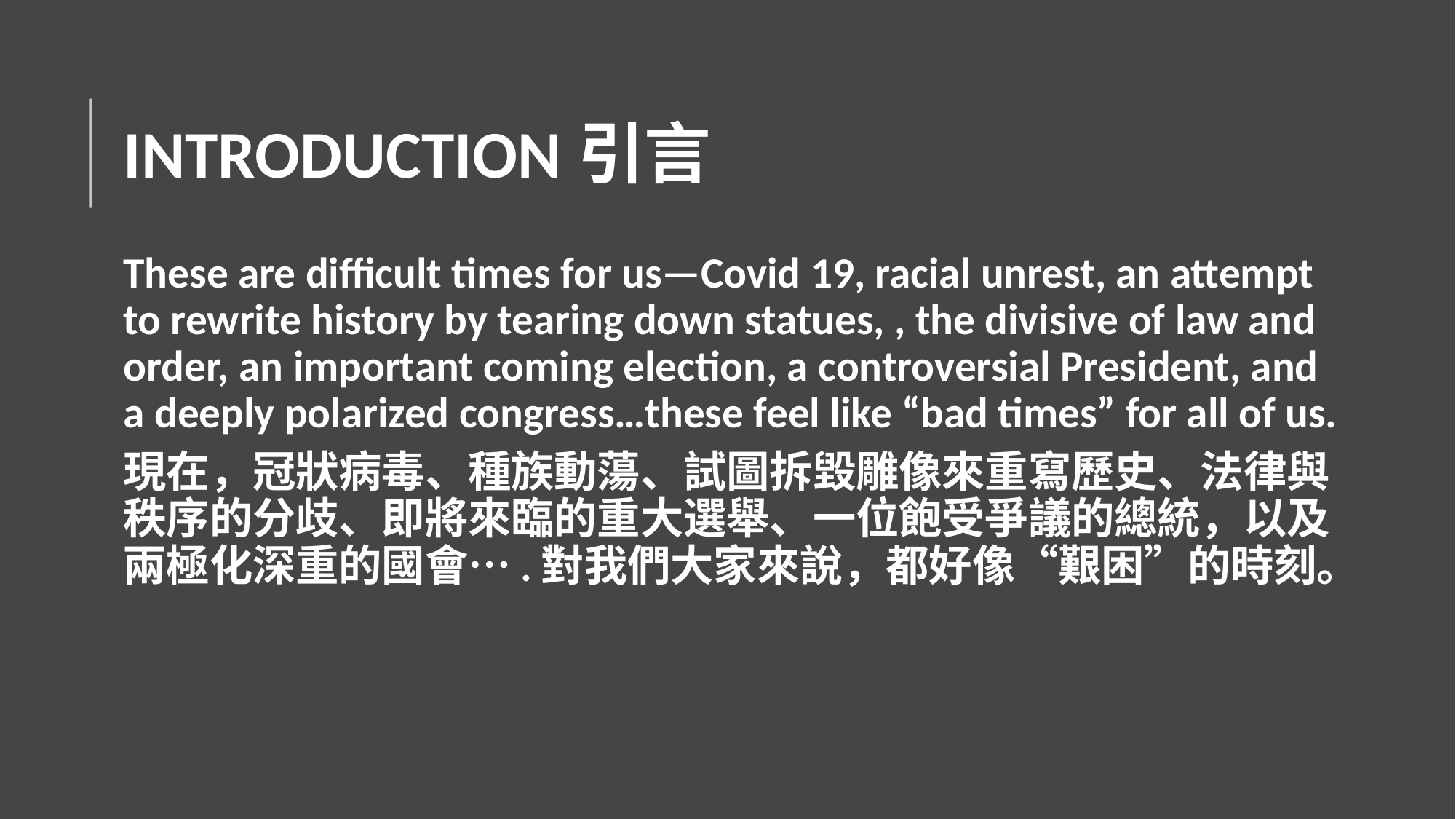

# INTRODUCTION引言
These are difficult times for us—Covid 19, racial unrest, an attempt to rewrite history by tearing down statues, , the divisive of law and order, an important coming election, a controversial President, and a deeply polarized congress…these feel like “bad times” for all of us.
現在，冠狀病毒、種族動蕩、試圖拆毀雕像來重寫歷史、法律與秩序的分歧、即將來臨的重大選舉、一位飽受爭議的總統，以及兩極化深重的國會….對我們大家來說，都好像“艱困”的時刻。